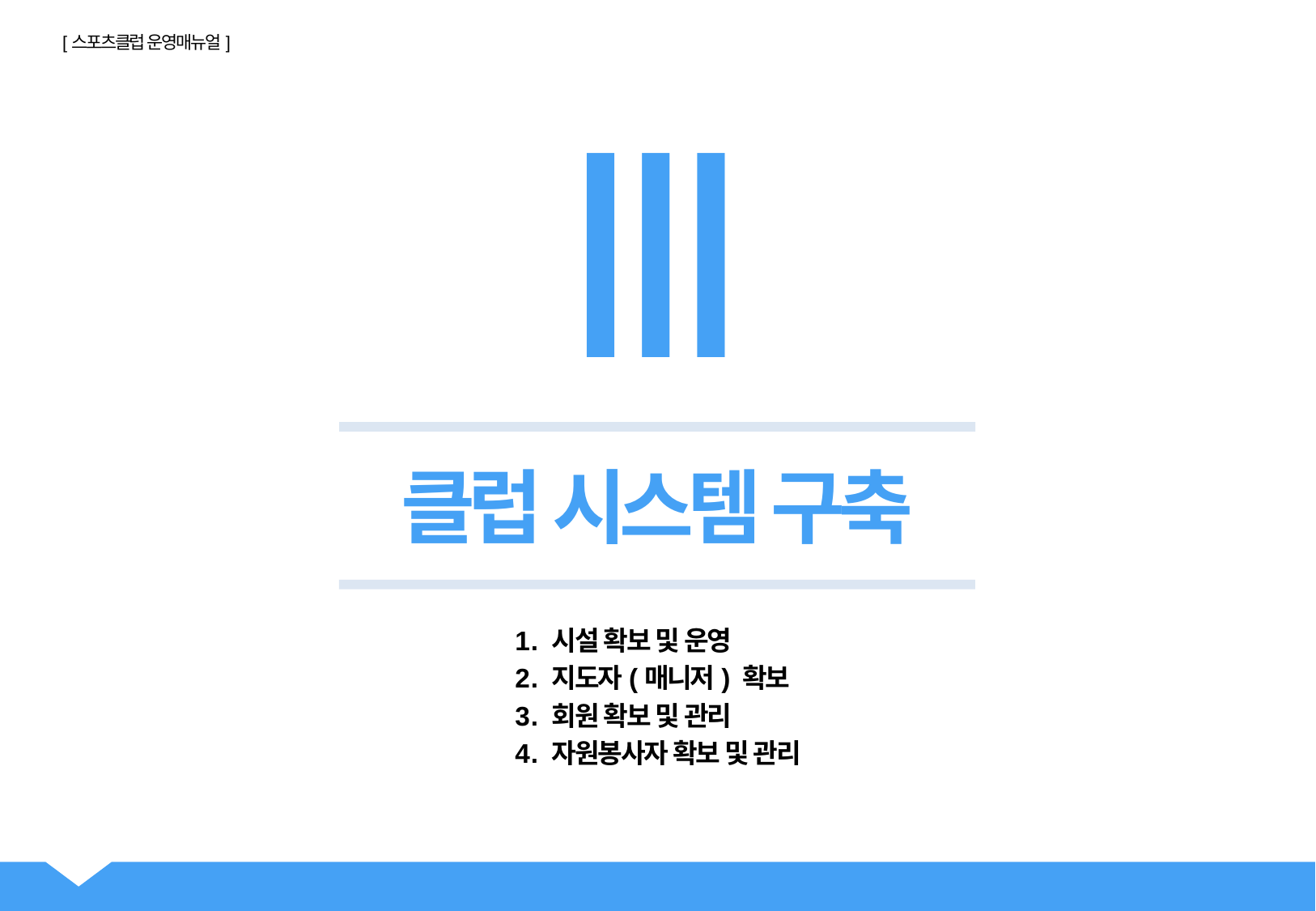

[스포츠클럽 운영매뉴얼]
Ⅲ

클럽 시스템 구축
시설 확보 및 운영
지도자(매니저) 확보
회원 확보 및 관리
자원봉사자 확보 및 관리